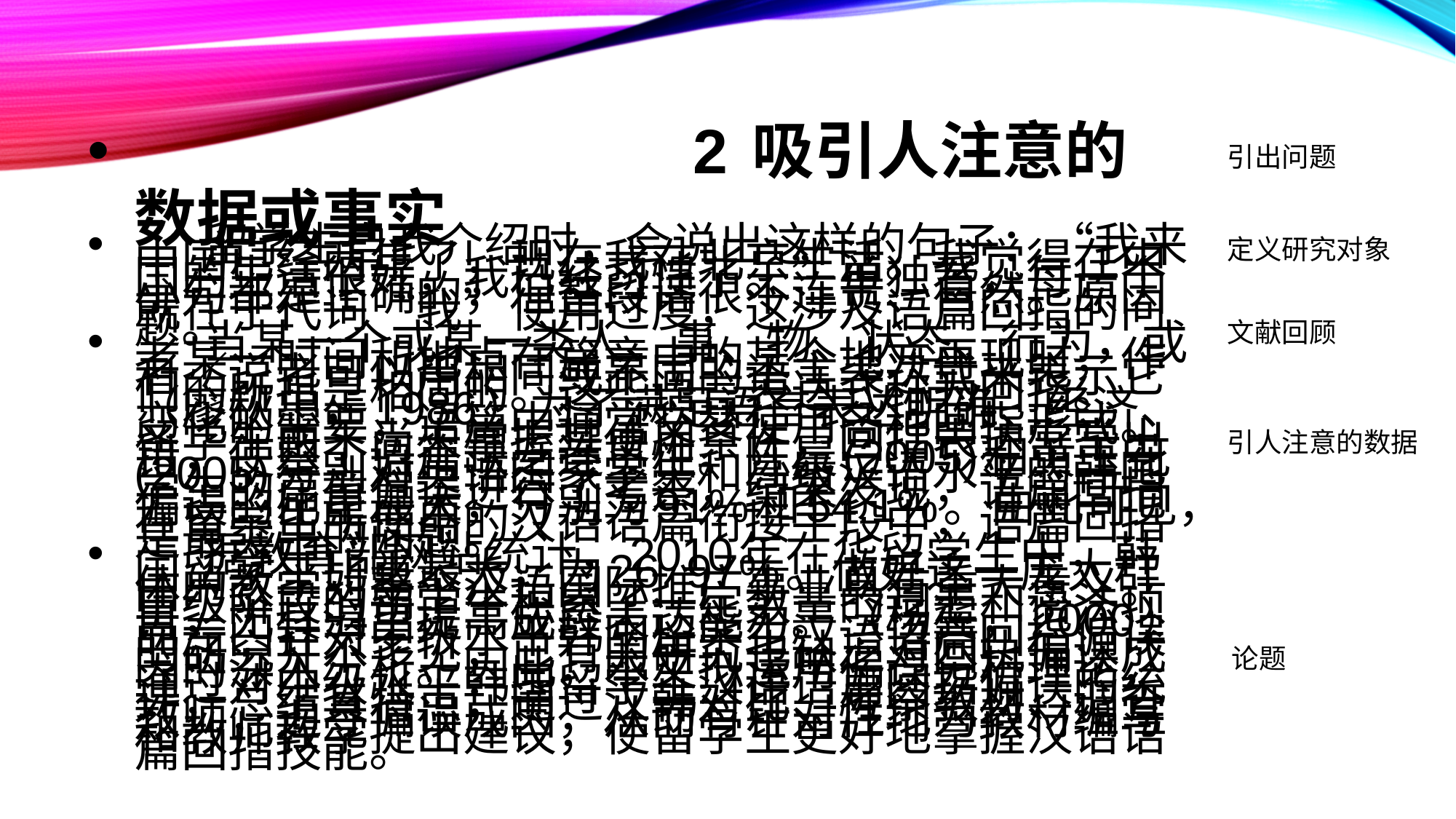

2 吸引人注意的数据或事实
      留学生自我介绍时，会说出这样的句子：“我来中国已经两年了，现在我在北京生活。我觉得在中国的生活很好，我已经习惯了。”单独看，每一个小句都是正确的，但整段话很不连贯、自然。原因就在于代词“我”使用过度，这涉及语篇回指的问题。
      当某一个或某一类人、事、物、状态、行为，或者某一时间和地点在篇章中的某个地方再现时，作者／说者可以用相同或不同的语言表达式来表示它们的所指是相同的。这些语言表达式称为回指。（廖秋忠，1986）为了满足语言表达明确、经济、变化的需要，语篇中通常交替使用各种回指形式。留学生由于尚未掌握其使用条件，回指表达常常出错，使整个语篇缺乏连贯性。陈晨(2005)和黄玉花(2005)分别对英语国家学生和高级汉语水平的韩国学生的篇章偏误进行了考察，结果发现，语篇回指偏误的比重最大，分别为91%和54.1%。由此可见，在留学生所使用的汉语语篇衔接手段中，语篇回指是最突出的问题。
      据教育部网站统计，2010年在华留学生中，韩国留学生比重最大，为26. 97%。做好这一庞大群体的教学对整个汉语国际推广事业具有重大意义。中级阶段的留学生积累了一定数量的词汇和语法项目，尤其渴望提高成段表达能力。（杨翼，2000）而专门针对中级水平韩国留学生汉语语篇回指偏误的研究并不多见，已有的研究也缺乏对回执偏误成因的深入分析。因此，本文拟运用偏误分析理论，通过对中级水平韩国留学生汉语语篇回指偏误的统计，总结其特点；通过汉韩对比、考察教材、调查教师，追寻偏误成因，从而有针对性地为教材编写和教师教学提出建议，使留学生更好地掌握汉语语篇回指技能。

引出问题
定义研究对象
文献回顾
引人注意的数据
论题